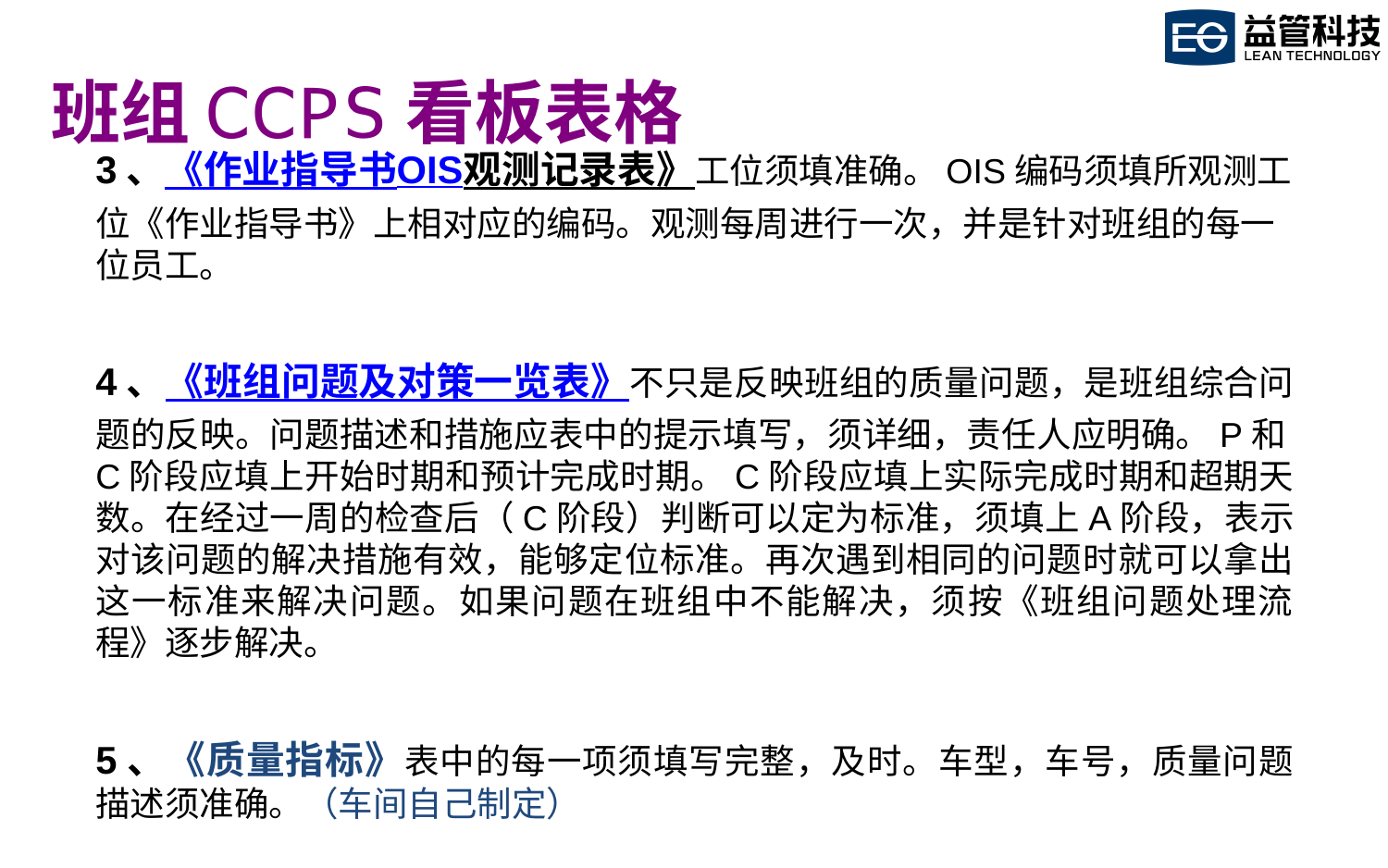

班组CCPS看板表格
3、《作业指导书OIS观测记录表》工位须填准确。OIS编码须填所观测工位《作业指导书》上相对应的编码。观测每周进行一次，并是针对班组的每一位员工。

4、《班组问题及对策一览表》不只是反映班组的质量问题，是班组综合问题的反映。问题描述和措施应表中的提示填写，须详细，责任人应明确。P和C阶段应填上开始时期和预计完成时期。C阶段应填上实际完成时期和超期天数。在经过一周的检查后（C阶段）判断可以定为标准，须填上A阶段，表示对该问题的解决措施有效，能够定位标准。再次遇到相同的问题时就可以拿出这一标准来解决问题。如果问题在班组中不能解决，须按《班组问题处理流程》逐步解决。

5、《质量指标》表中的每一项须填写完整，及时。车型，车号，质量问题描述须准确。（车间自己制定）